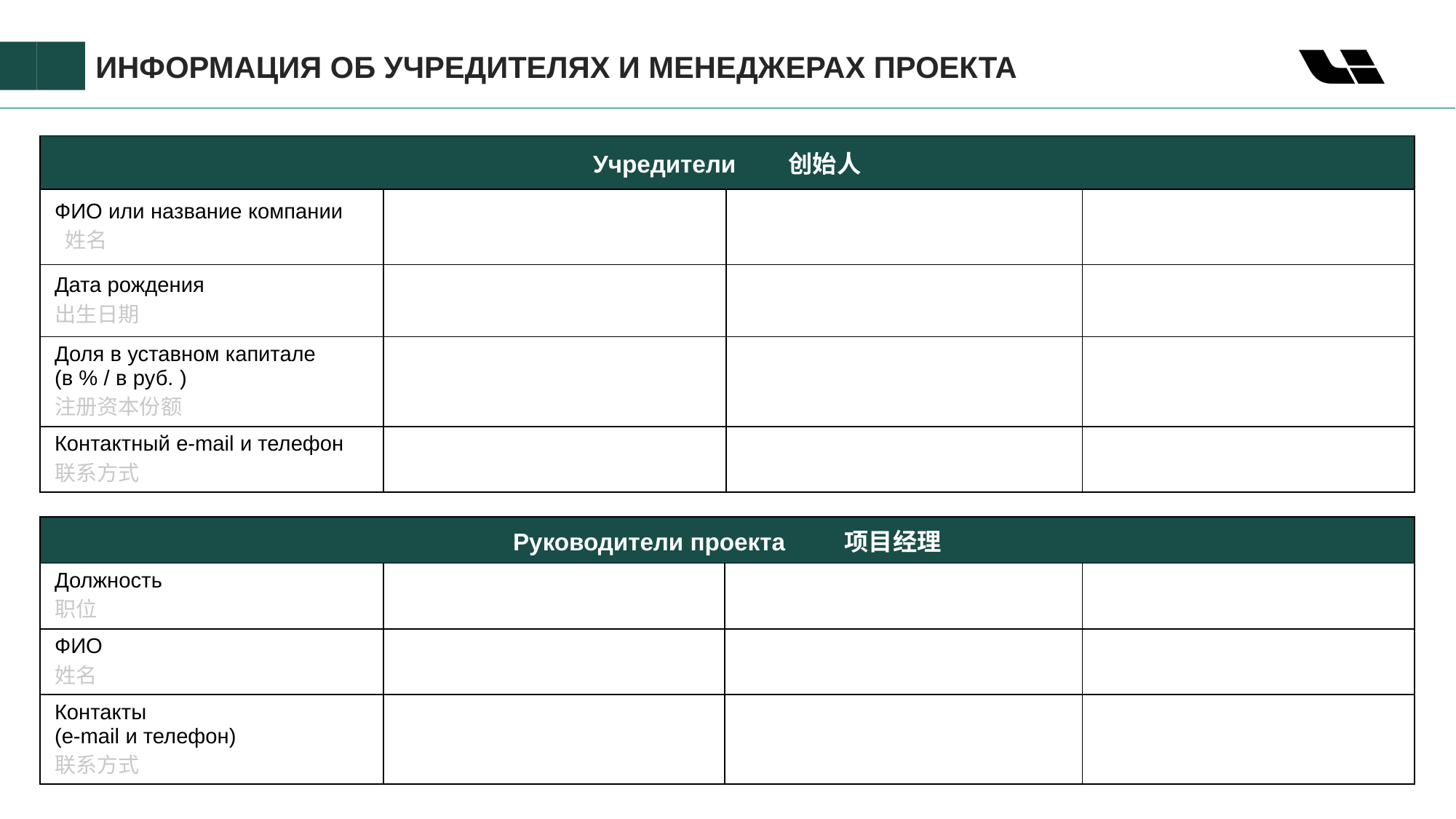

ИНФОРМАЦИЯ ОБ УЧРЕДИТЕЛЯХ И МЕНЕДЖЕРАХ ПРОЕКТА
| Учредители 创始人 |  |  |  |
| --- | --- | --- | --- |
| ФИО или название компании 姓名 |  |  |  |
| Дата рождения 出生日期 |  |  |  |
| Доля в уставном капитале (в % / в руб. ) 注册资本份额 |  |  |  |
| Контактный e-mail и телефон 联系方式 |  |  |  |
| Руководители проекта 项目经理 |  |  |  |
| --- | --- | --- | --- |
| Должность 职位 |  |  |  |
| ФИО 姓名 |  |  |  |
| Контакты (e-mail и телефон) 联系方式 |  |  |  |